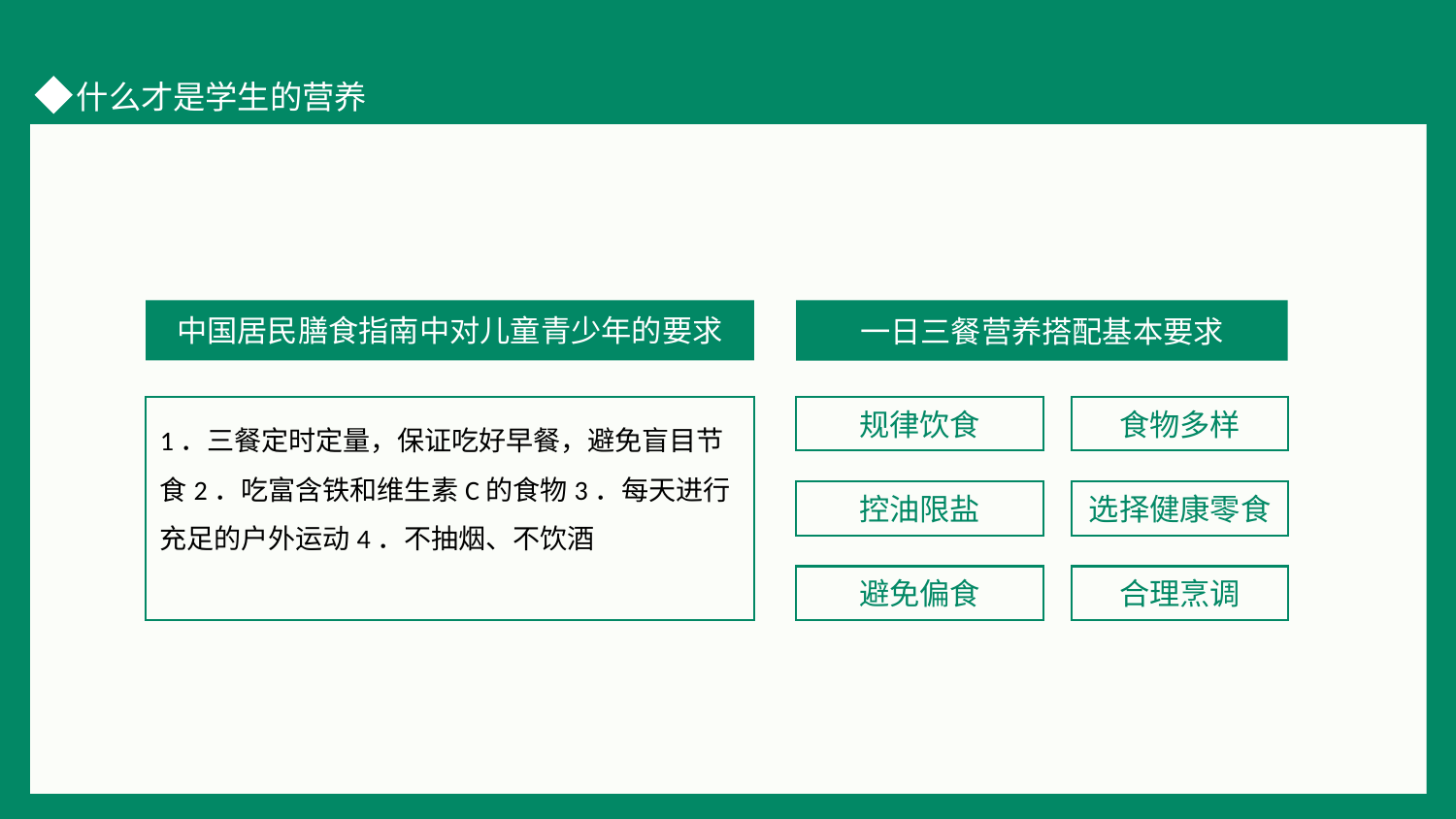

中国居民膳食指南中对儿童青少年的要求
一日三餐营养搭配基本要求

规律饮食
食物多样
1．三餐定时定量，保证吃好早餐，避免盲目节食2．吃富含铁和维生素C的食物3．每天进行充足的户外运动4．不抽烟、不饮酒
控油限盐
选择健康零食
避免偏食
合理烹调